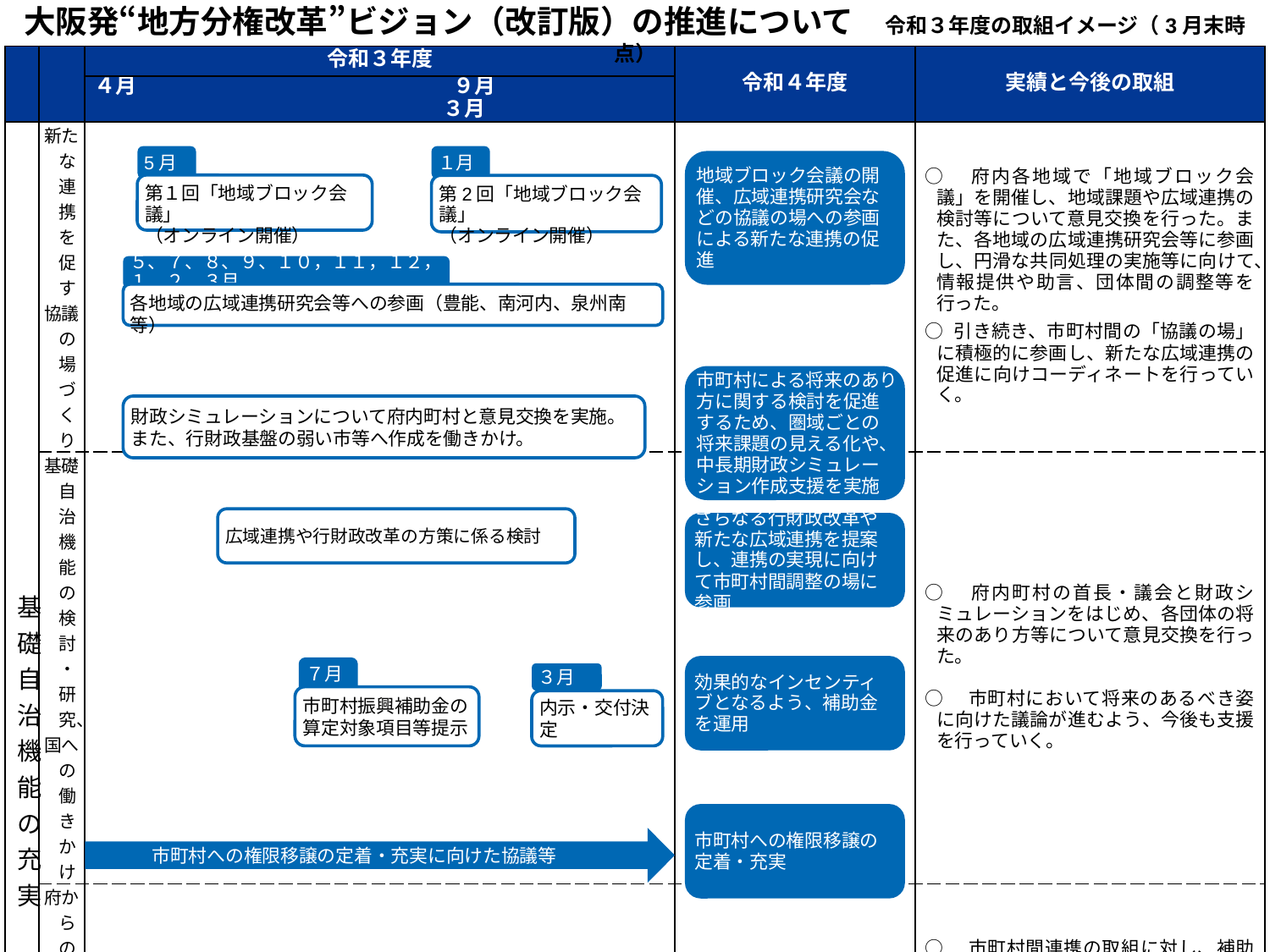

大阪発“地方分権改革”ビジョン（改訂版）の推進について　令和３年度の取組イメージ（3月末時点）
|  |  | 令和３年度 | 令和４年度 | 実績と今後の取組 |
| --- | --- | --- | --- | --- |
|  |  | ４月　　　　　　　　　　　　　　　９月　　　　　　　　　　　　　　　　３月 |  |  |
| 基礎自治機能の充実 | 新たな連携を促す 協議の場づくり |  |  | ○　府内各地域で「地域ブロック会議」を開催し、地域課題や広域連携の検討等について意見交換を行った。また、各地域の広域連携研究会等に参画し、円滑な共同処理の実施等に向けて、情報提供や助言、団体間の調整等を行った。 ○ 引き続き、市町村間の「協議の場」に積極的に参画し、新たな広域連携の促進に向けコーディネートを行っていく。 |
|  | 基礎自治機能の検討・研究、 国への働きかけ |  |  | ○　府内町村の首長・議会と財政シミュレーションをはじめ、各団体の将来のあり方等について意見交換を行った。 ○　市町村において将来のあるべき姿に向けた議論が進むよう、今後も支援を行っていく。 |
|  | 府からの インセンティブ強化 |  |  | ○　市町村間連携の取組に対し、補助の重点化を行った。 ○　今後も補助金が新たな連携に向けた効果的なインセンティブとなるよう運用を行っていく。 |
|  | 市町村間連携、 権限移譲等 |  |  | ○ 市町村から申出のあった新たな権限移譲(延べ1事務)、法改正に伴う協議(延べ3事務)について調整等を行った。 ○　引き続き、権限移譲の定着・充実に向けて取り組んで行っていく。 |
5月
第１回「地域ブロック会議」
（オンライン開催）
５、７、８、９、１０，１１，１２，１、２、３月
各地域の広域連携研究会等への参画（豊能、南河内、泉州南　等）
財政シミュレーションについて府内町村と意見交換を実施。
また、行財政基盤の弱い市等へ作成を働きかけ。
広域連携や行財政改革の方策に係る検討
７月
市町村振興補助金の算定対象項目等提示
３月
内示・交付決定
市町村への権限移譲の定着・充実に向けた協議等
１月
地域ブロック会議の開催、広域連携研究会などの協議の場への参画による新たな連携の促進
第2回「地域ブロック会議」
（オンライン開催）
市町村による将来のあり方に関する検討を促進するため、圏域ごとの将来課題の見える化や、中長期財政シミュレーション作成支援を実施
さらなる行財政改革や新たな広域連携を提案し、連携の実現に向けて市町村間調整の場に参画
効果的なインセンティブとなるよう、補助金を運用
市町村への権限移譲の定着・充実